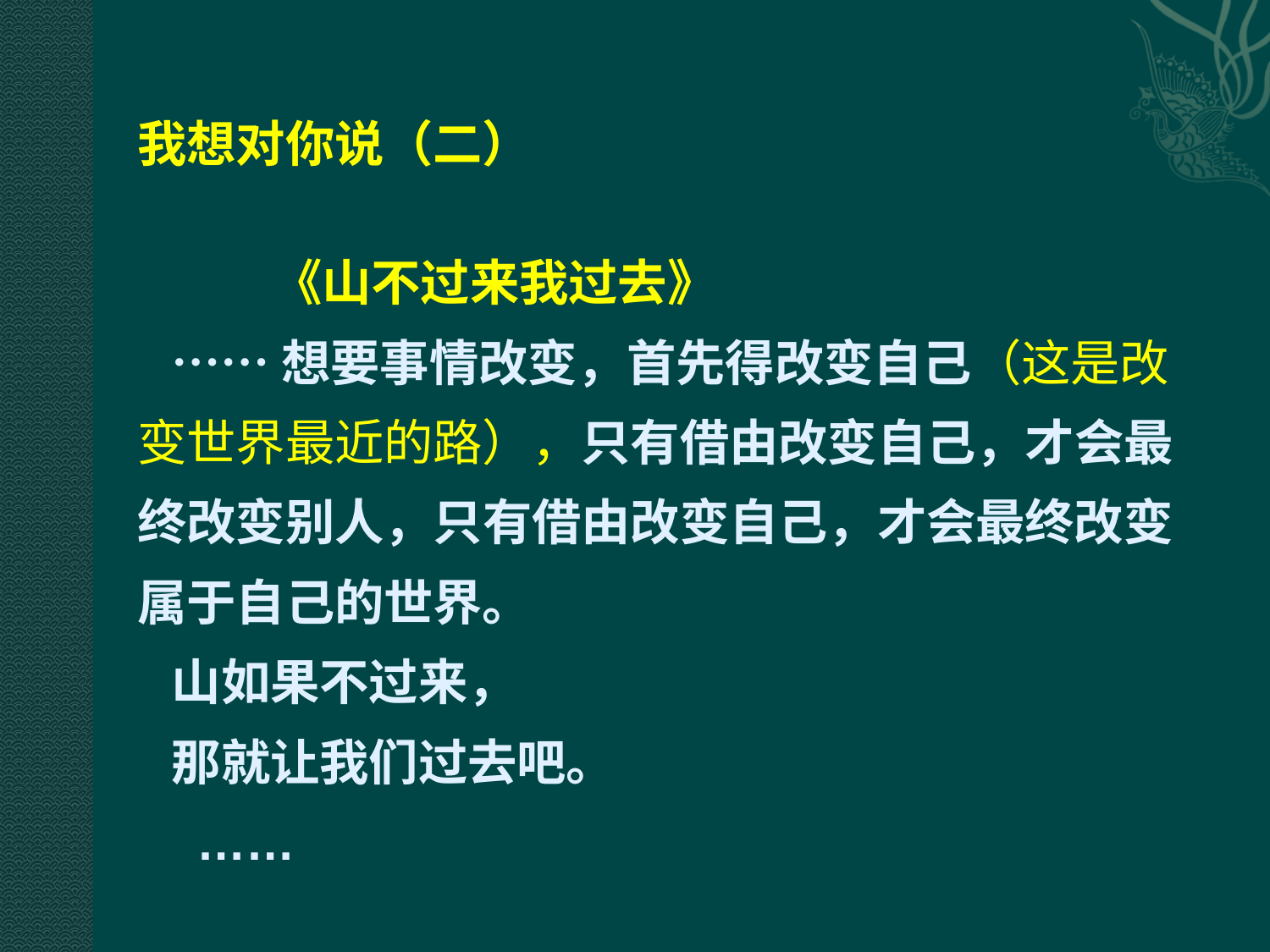

我想对你说（二）

           《山不过来我过去》
   ……想要事情改变，首先得改变自己（这是改变世界最近的路），只有借由改变自己，才会最终改变别人，只有借由改变自己，才会最终改变属于自己的世界。
  山如果不过来，
  那就让我们过去吧。
  ……